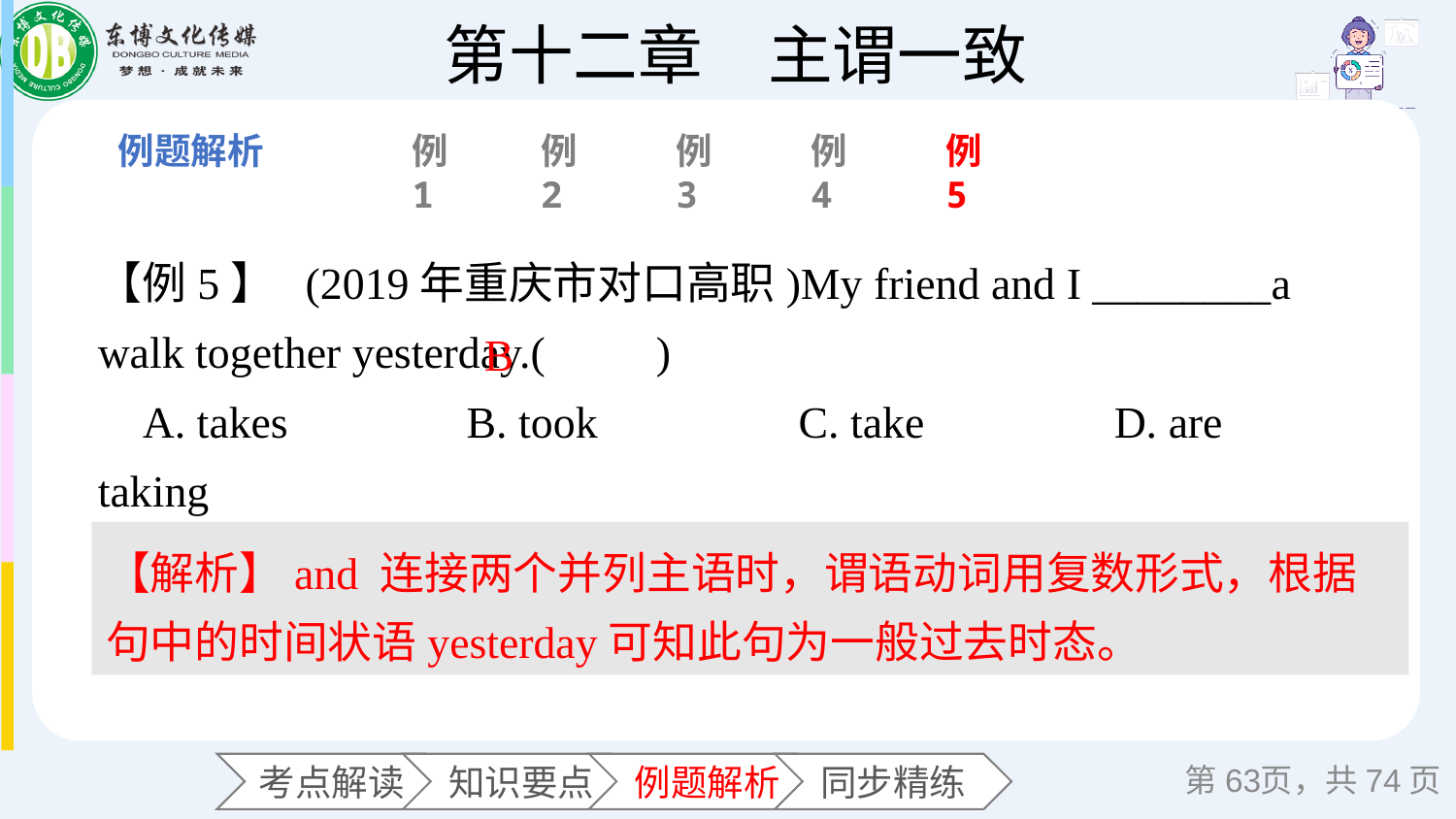

例1
例2
例3
例4
例5
【例5】  (2019年重庆市对口高职)My friend and I ________a walk together yesterday.(　　)
    A. takes                B. took                  C. take                 D. are taking

B
【解析】and 连接两个并列主语时，谓语动词用复数形式，根据句中的时间状语yesterday可知此句为一般过去时态。
第63页，共74页